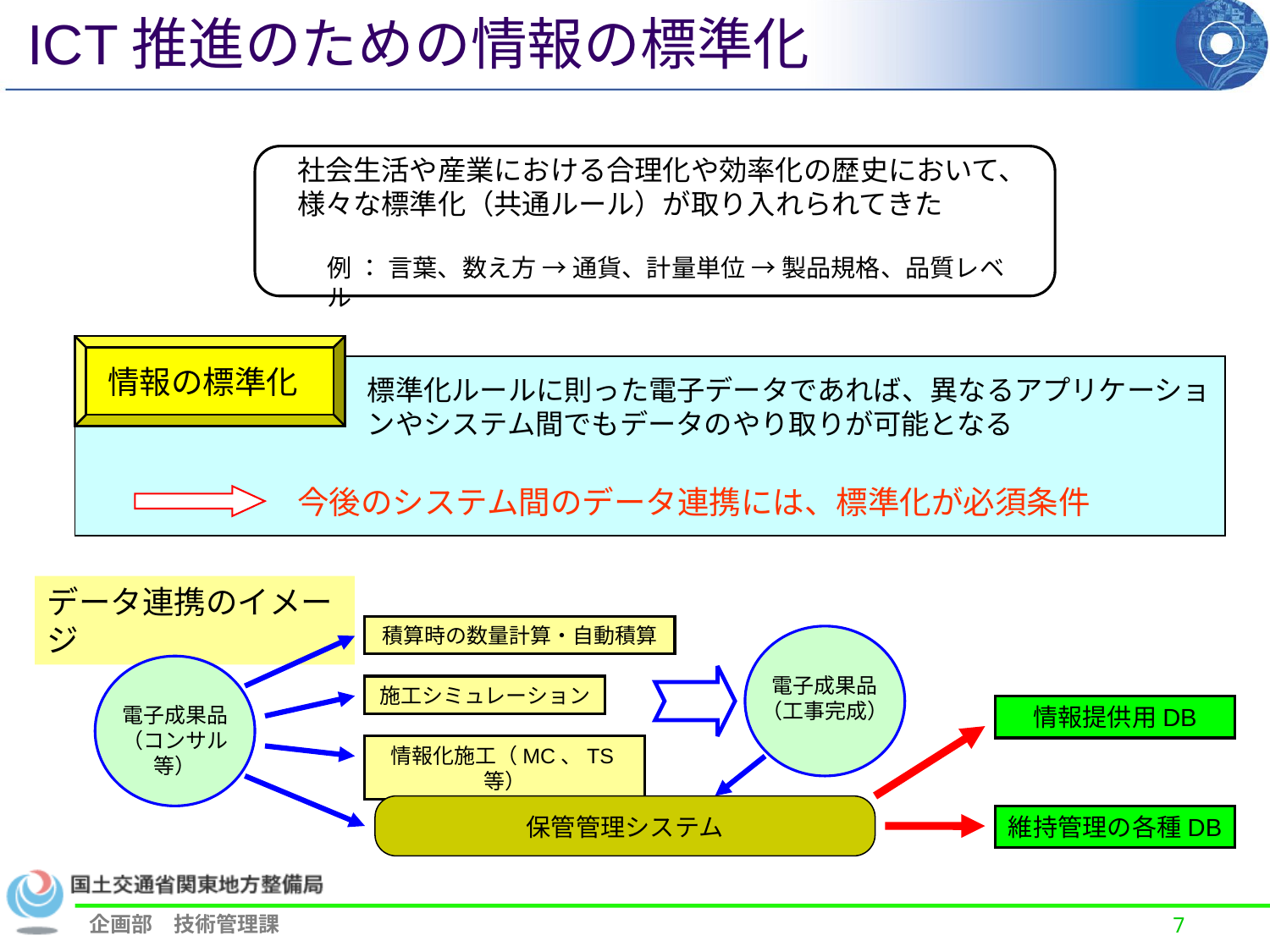

ICT推進のための情報の標準化

社会生活や産業における合理化や効率化の歴史において、様々な標準化（共通ルール）が取り入れられてきた
例 ： 言葉、数え方 → 通貨、計量単位 → 製品規格、品質レベル

情報の標準化
標準化ルールに則った電子データであれば、異なるアプリケーションやシステム間でもデータのやり取りが可能となる
今後のシステム間のデータ連携には、標準化が必須条件

データ連携のイメージ
積算時の数量計算・自動積算

電子成果品
（工事完成）

施工シミュレーション
電子成果品
（コンサル等）

情報提供用DB

情報化施工（MC、TS等）

保管管理システム
維持管理の各種DB